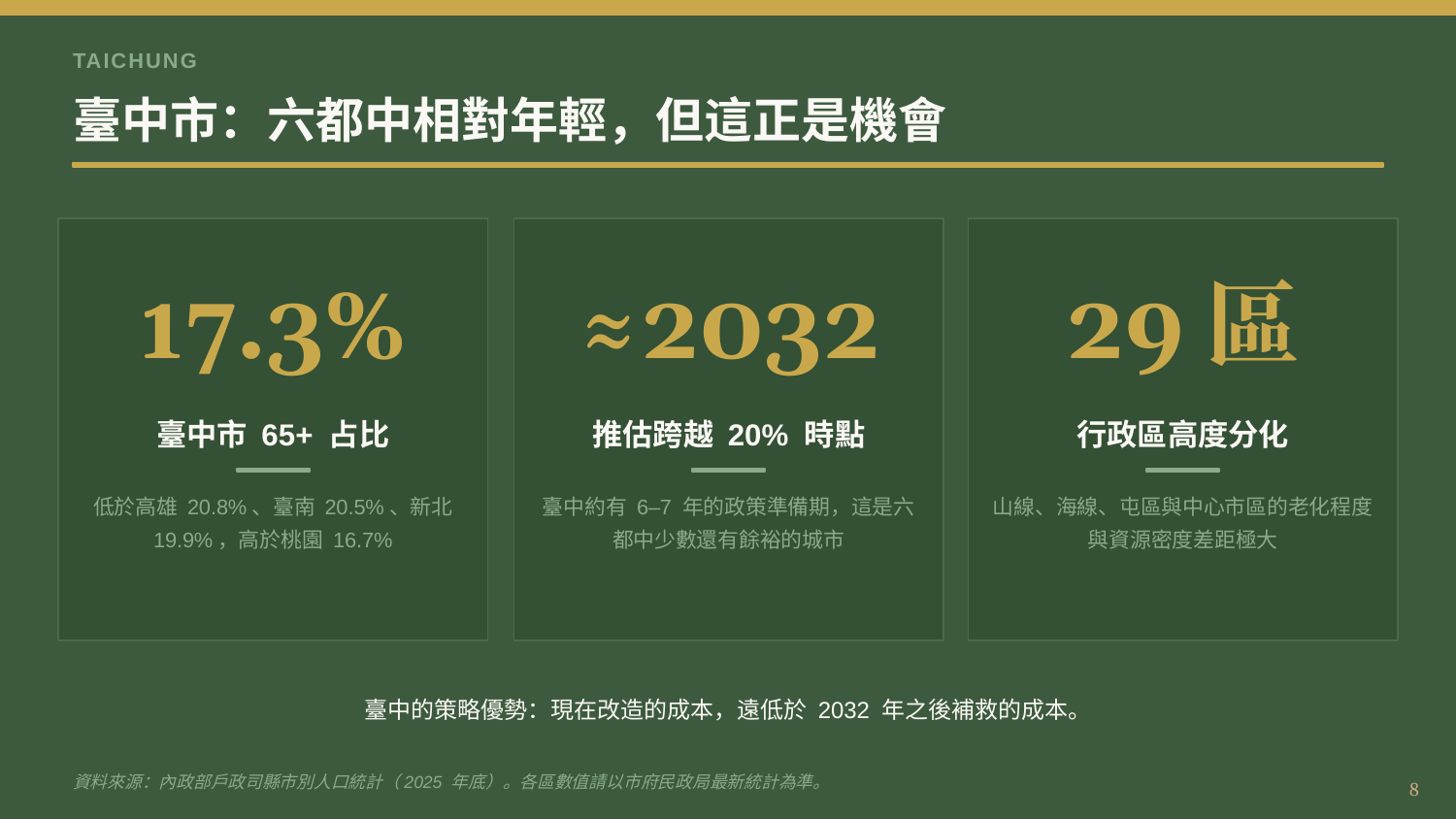

TAICHUNG
臺中市：六都中相對年輕，但這正是機會

17.3%
≈2032
29區
臺中市 65+ 占比
推估跨越 20% 時點
行政區高度分化

低於高雄 20.8%、臺南 20.5%、新北 19.9%，高於桃園 16.7%
臺中約有 6–7 年的政策準備期，這是六都中少數還有餘裕的城市
山線、海線、屯區與中心市區的老化程度與資源密度差距極大
臺中的策略優勢：現在改造的成本，遠低於 2032 年之後補救的成本。
資料來源：內政部戶政司縣市別人口統計（2025 年底）。各區數值請以市府民政局最新統計為準。
8